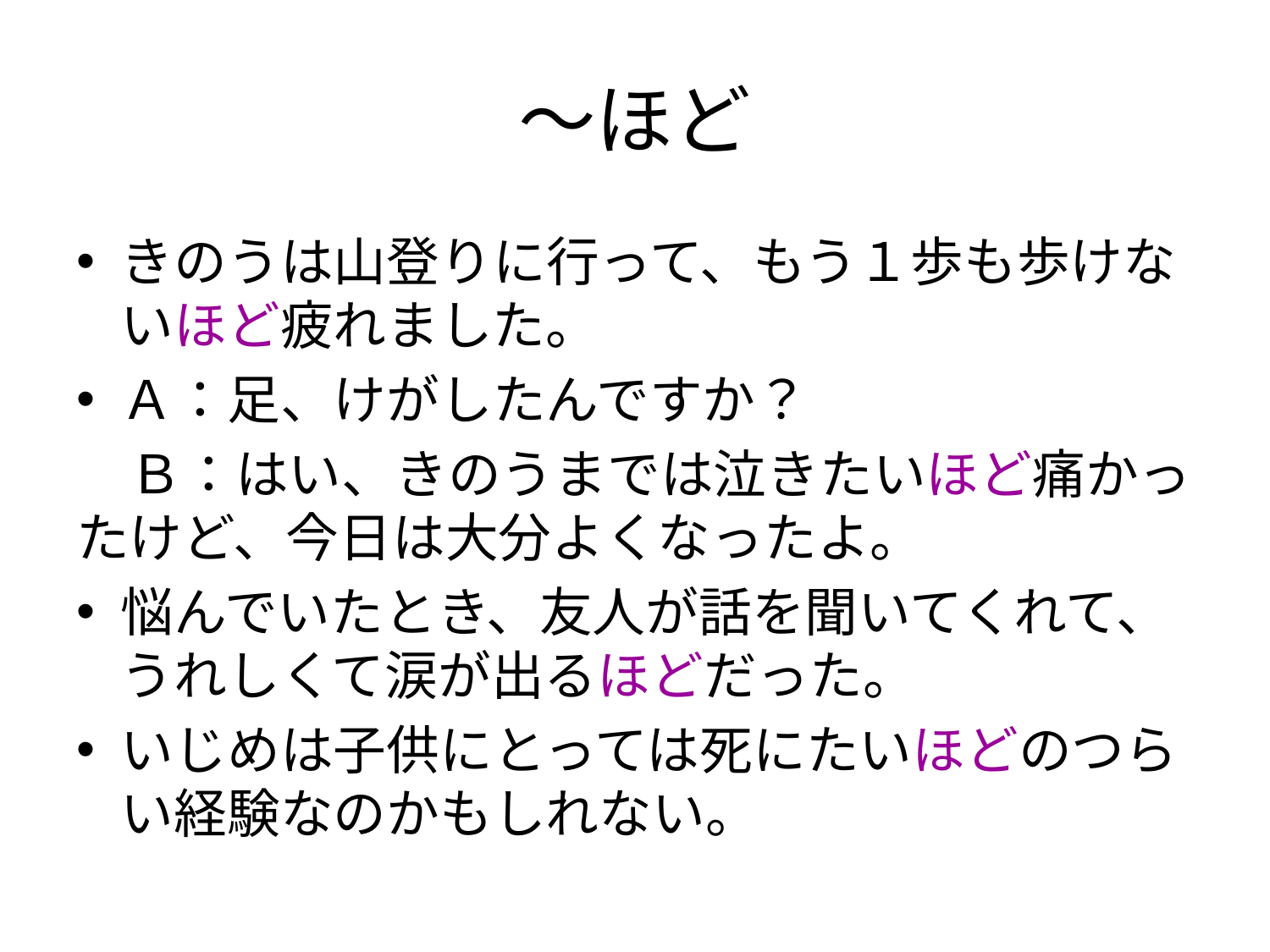

# ～ほど
きのうは山登りに行って、もう１歩も歩けないほど疲れました。
Ａ：足、けがしたんですか？
　Ｂ：はい、きのうまでは泣きたいほど痛かったけど、今日は大分よくなったよ。
悩んでいたとき、友人が話を聞いてくれて、うれしくて涙が出るほどだった。
いじめは子供にとっては死にたいほどのつらい経験なのかもしれない。